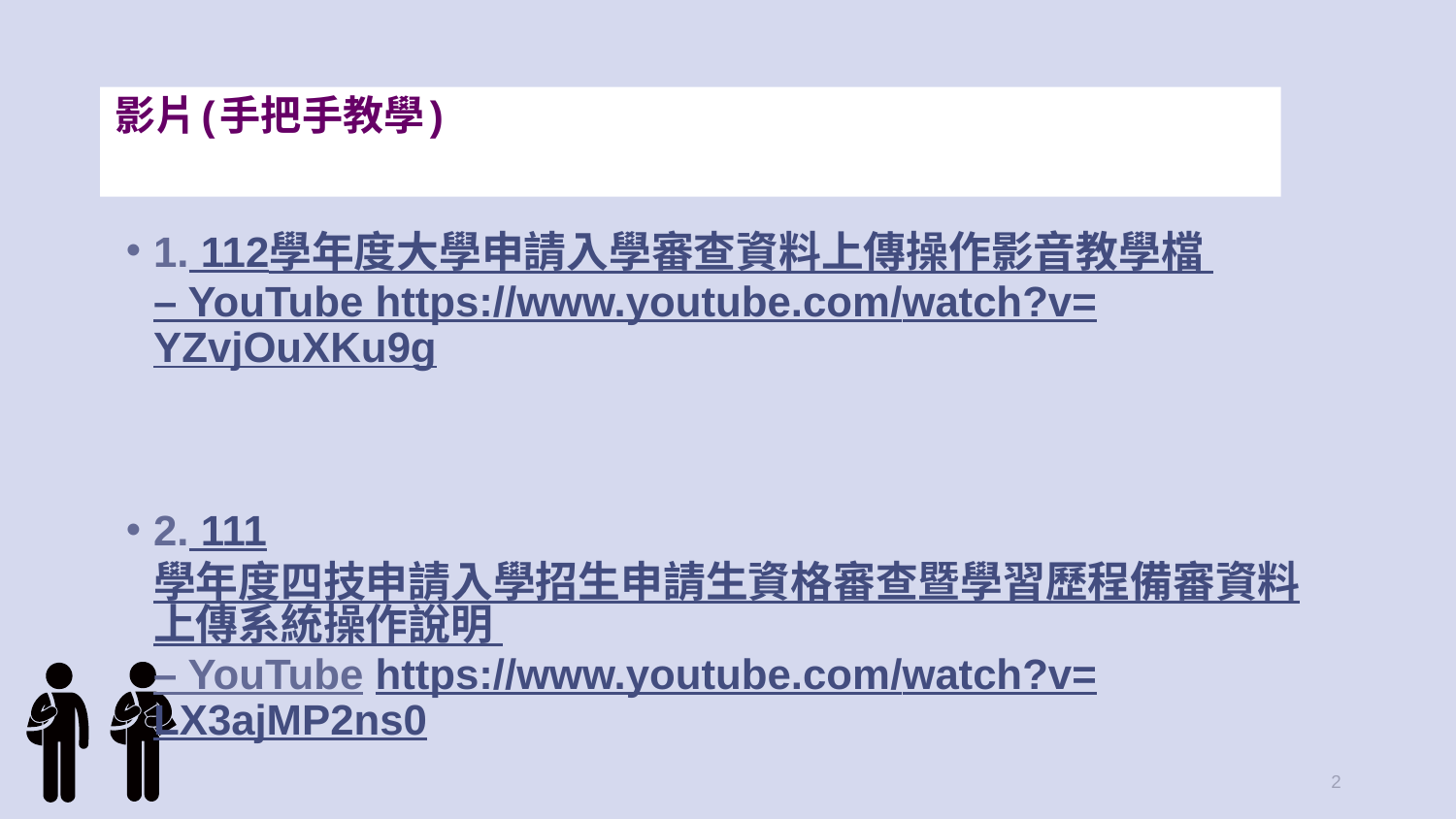

# 影片(手把手教學)
1. 112學年度大學申請入學審查資料上傳操作影音教學檔 – YouTube https://www.youtube.com/watch?v=YZvjOuXKu9g

2. 111學年度四技申請入學招生申請生資格審查暨學習歷程備審資料上傳系統操作說明 – YouTube https://www.youtube.com/watch?v=LX3ajMP2ns0

2